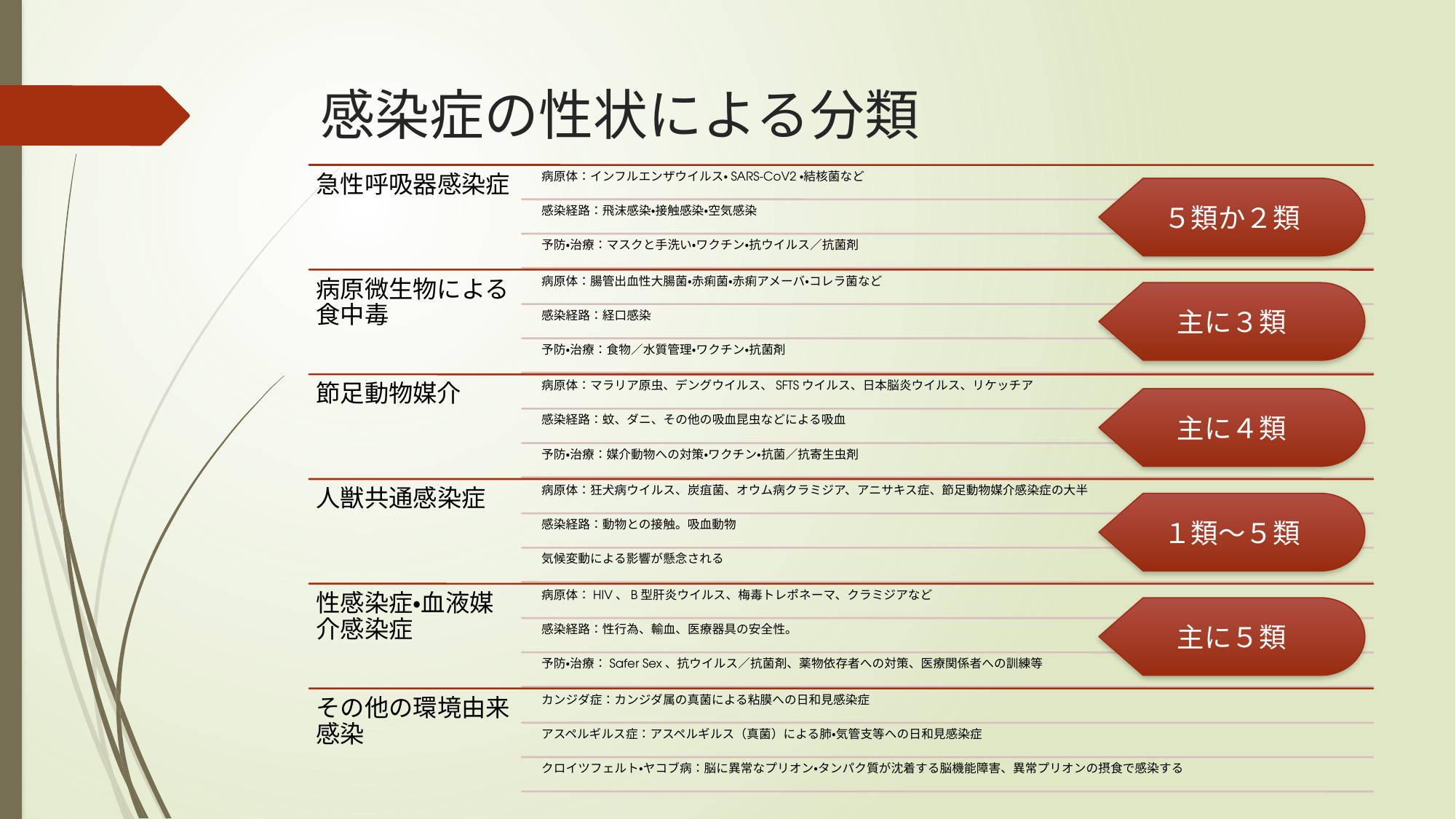

# 感染症の性状による分類
急性呼吸器感染症
病原体：インフルエンザウイルス・SARS-CoV2・結核菌など
感染経路：飛沫感染・接触感染・空気感染
予防・治療：マスクと手洗い・ワクチン・抗ウイルス／抗菌剤
病原微生物による食中毒
病原体：腸管出血性大腸菌・赤痢菌・赤痢アメーバ・コレラ菌など
感染経路：経口感染
予防・治療：食物／水質管理・ワクチン・抗菌剤
節足動物媒介
病原体：マラリア原虫、デングウイルス、SFTSウイルス、日本脳炎ウイルス、リケッチア
感染経路：蚊、ダニ、その他の吸血昆虫などによる吸血
予防・治療：媒介動物への対策・ワクチン・抗菌／抗寄生虫剤
人獣共通感染症
病原体：狂犬病ウイルス、炭疽菌、オウム病クラミジア、アニサキス症、節足動物媒介感染症の大半
感染経路：動物との接触。吸血動物
気候変動による影響が懸念される
性感染症・血液媒介感染症
病原体：HIV、B型肝炎ウイルス、梅毒トレポネーマ、クラミジアなど
感染経路：性行為、輸血、医療器具の安全性。
予防・治療：Safer Sex、抗ウイルス／抗菌剤、薬物依存者への対策、医療関係者への訓練等
その他の環境由来感染
カンジダ症：カンジダ属の真菌による粘膜への日和見感染症
アスペルギルス症：アスペルギルス（真菌）による肺・気管支等への日和見感染症
クロイツフェルト・ヤコブ病：脳に異常なプリオン・タンパク質が沈着する脳機能障害、異常プリオンの摂食で感染する
５類か２類
主に３類
主に４類
１類～５類
主に５類